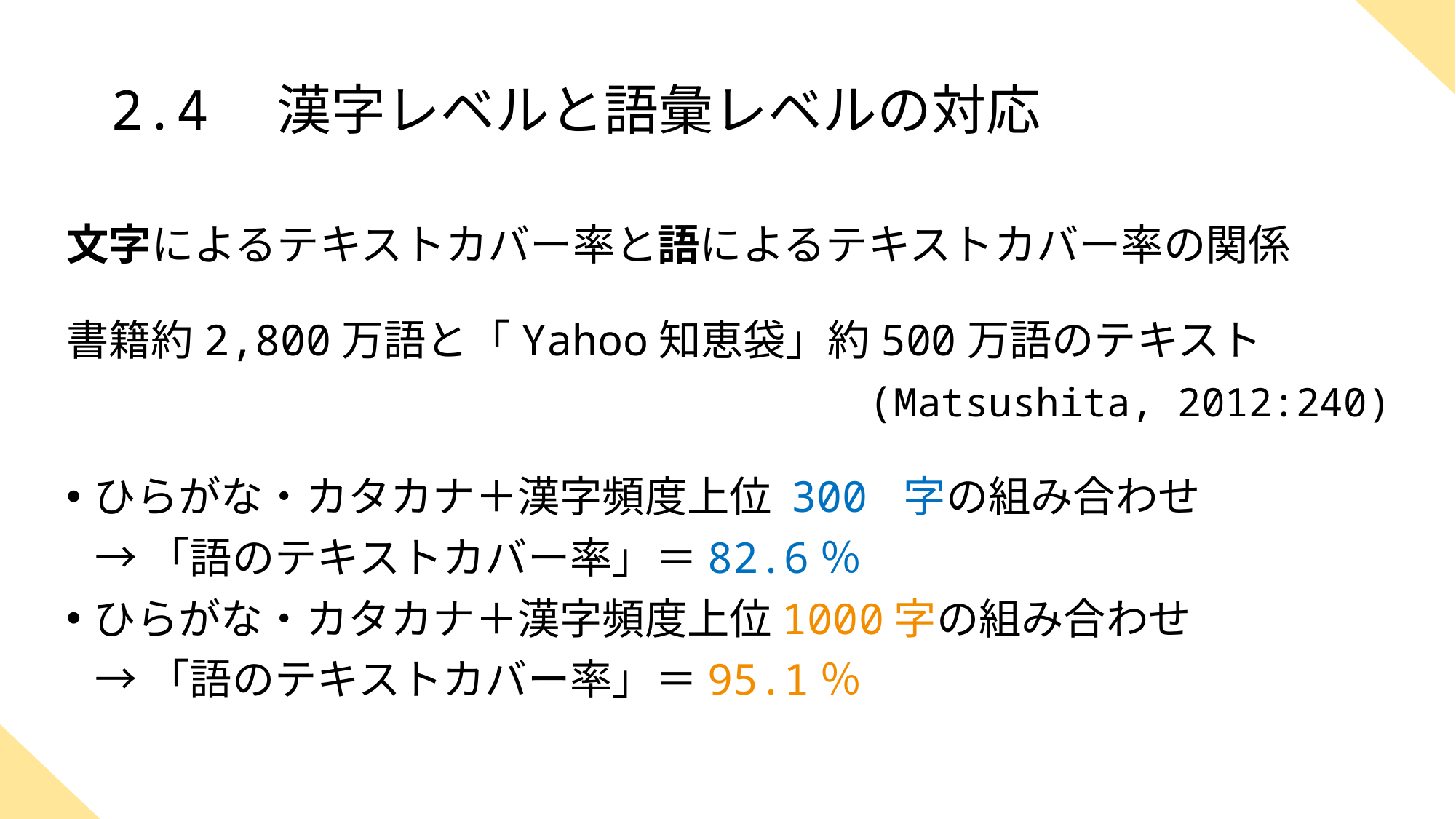

# 2.4　漢字レベルと語彙レベルの対応
文字によるテキストカバー率と語によるテキストカバー率の関係

書籍約2,800万語と「Yahoo知恵袋」約500万語のテキスト
 (Matsushita, 2012:240)

ひらがな・カタカナ＋漢字頻度上位 300 字の組み合わせ
   →「語のテキストカバー率」＝82.6％
ひらがな・カタカナ＋漢字頻度上位1000字の組み合わせ
   →「語のテキストカバー率」＝95.1％